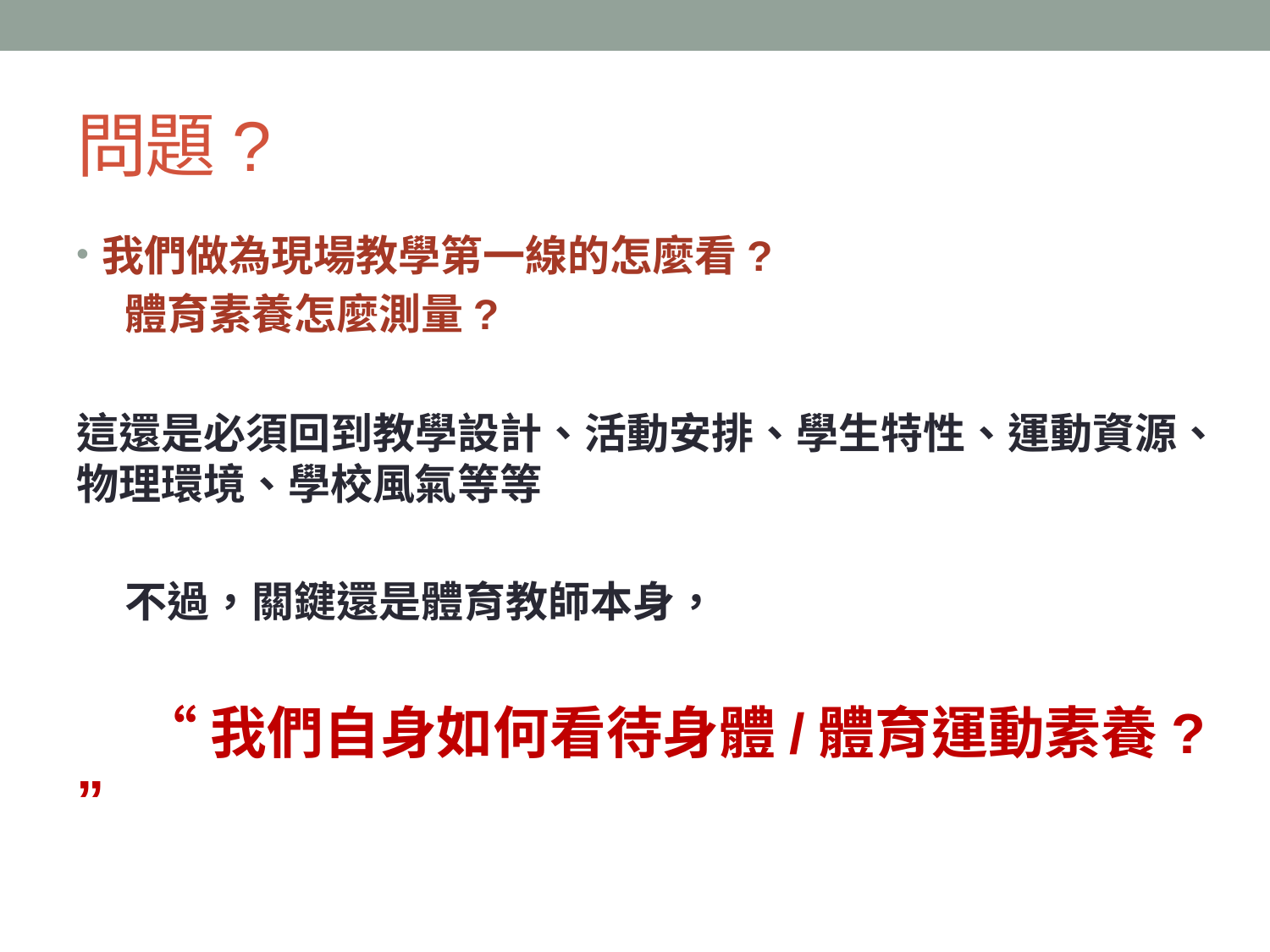

# 問題?
我們做為現場教學第一線的怎麼看?
    體育素養怎麼測量?

這還是必須回到教學設計、活動安排、學生特性、運動資源、物理環境、學校風氣等等

    不過，關鍵還是體育教師本身，

     “我們自身如何看待身體/體育運動素養?”